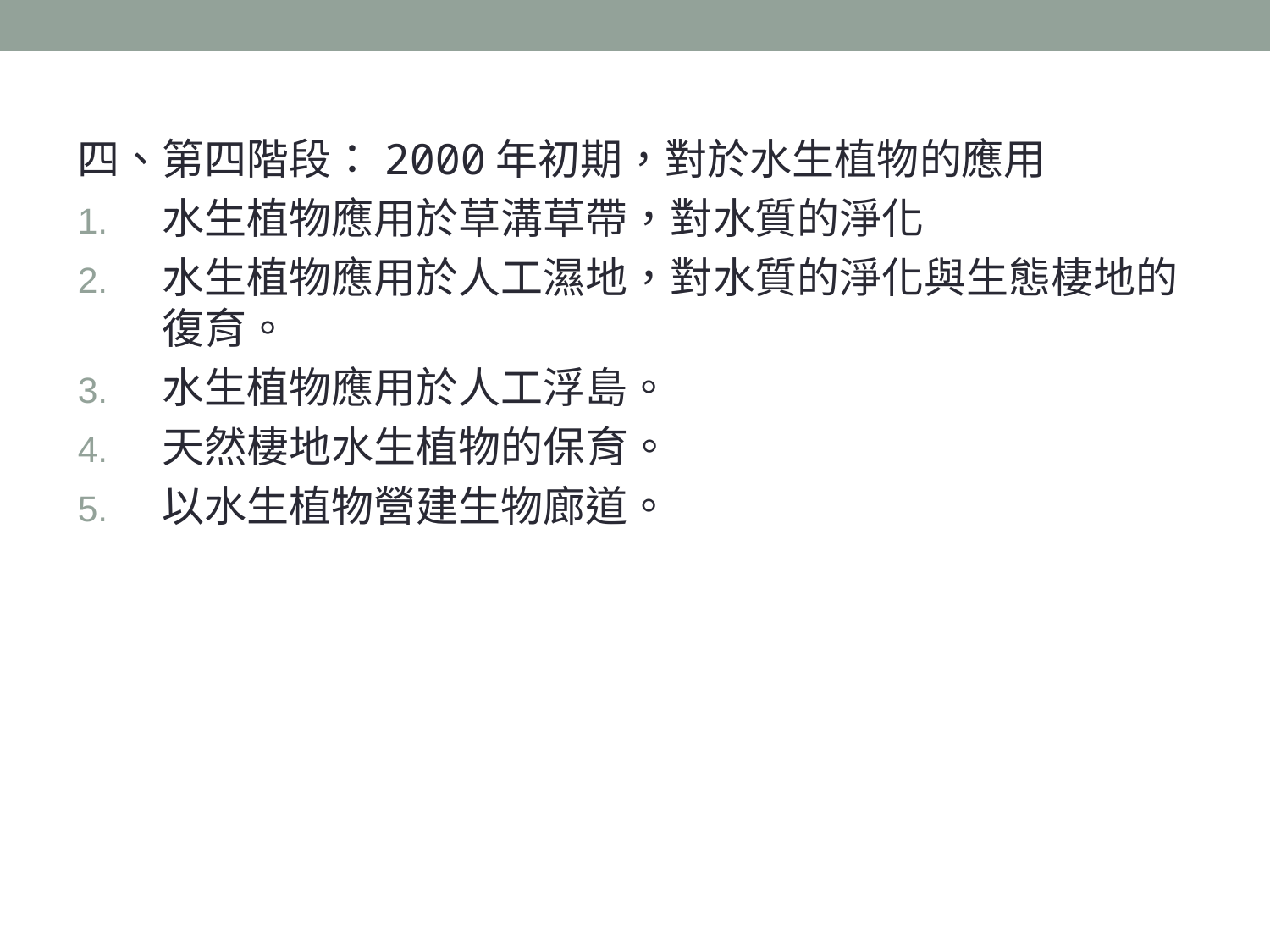

四、第四階段：2000年初期，對於水生植物的應用
水生植物應用於草溝草帶，對水質的淨化
水生植物應用於人工濕地，對水質的淨化與生態棲地的復育。
水生植物應用於人工浮島。
天然棲地水生植物的保育。
以水生植物營建生物廊道。